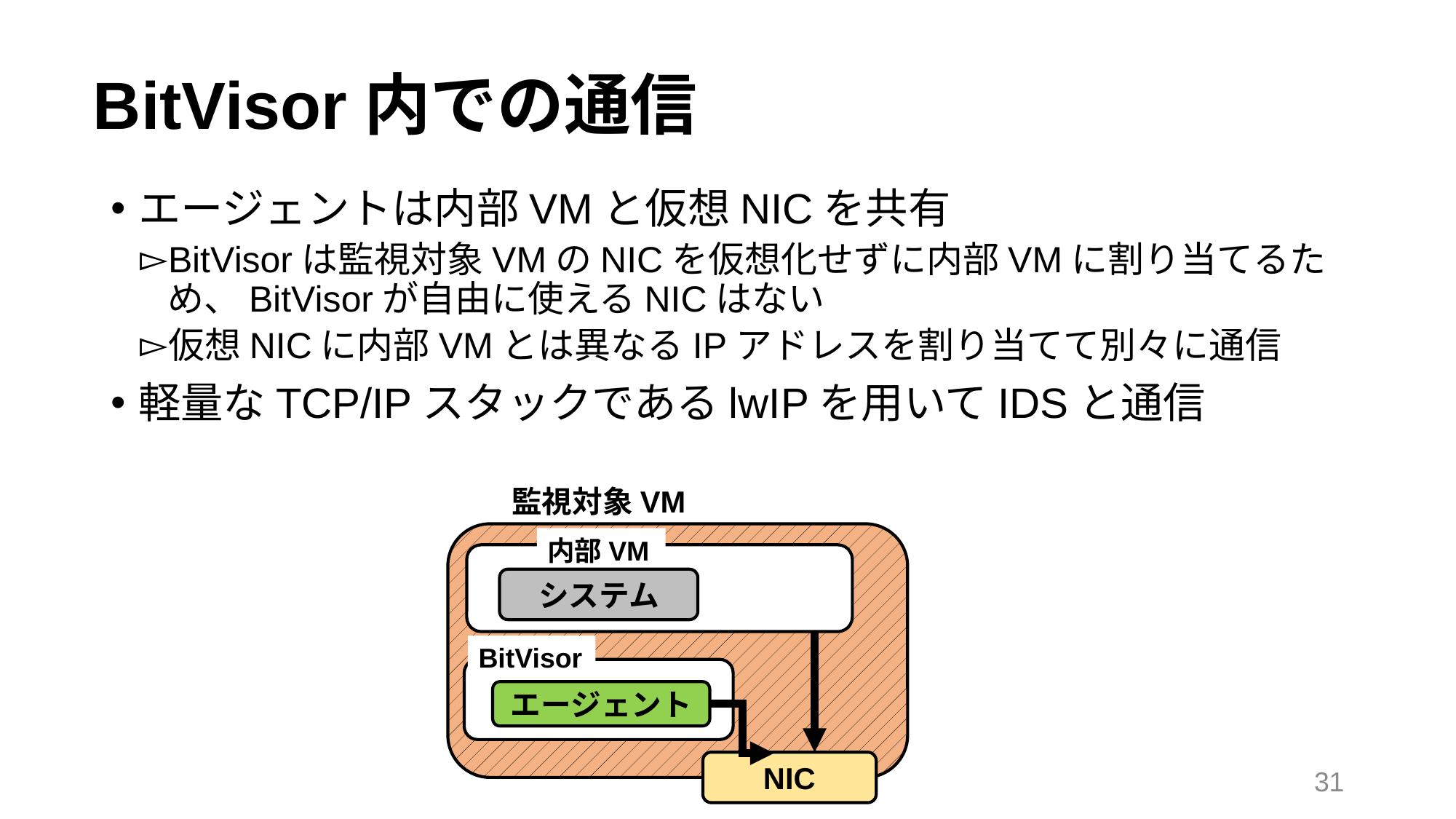

# BitVisor内での通信
エージェントは内部VMと仮想NICを共有
BitVisorは監視対象VMのNICを仮想化せずに内部VMに割り当てるため、BitVisorが自由に使えるNICはない
仮想NICに内部VMとは異なるIPアドレスを割り当てて別々に通信
軽量なTCP/IPスタックであるlwIPを用いてIDSと通信
監視対象VM

内部VM

システム
BitVisor

エージェント
NIC
31